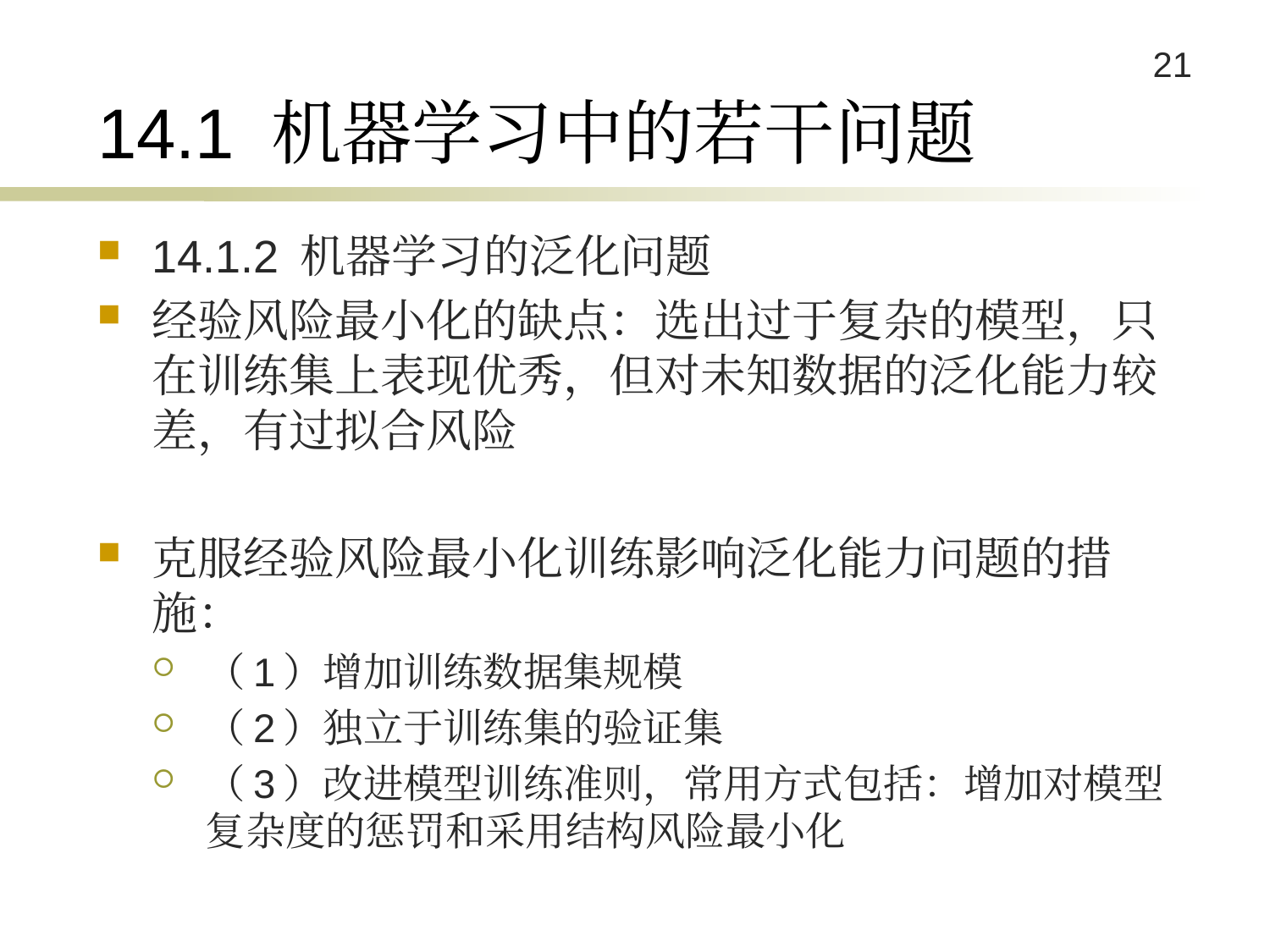

# 14.1 机器学习中的若干问题
14.1.2 机器学习的泛化问题
经验风险最小化的缺点：选出过于复杂的模型，只在训练集上表现优秀，但对未知数据的泛化能力较差，有过拟合风险

克服经验风险最小化训练影响泛化能力问题的措施：
（1）增加训练数据集规模
（2）独立于训练集的验证集
（3）改进模型训练准则，常用方式包括：增加对模型复杂度的惩罚和采用结构风险最小化